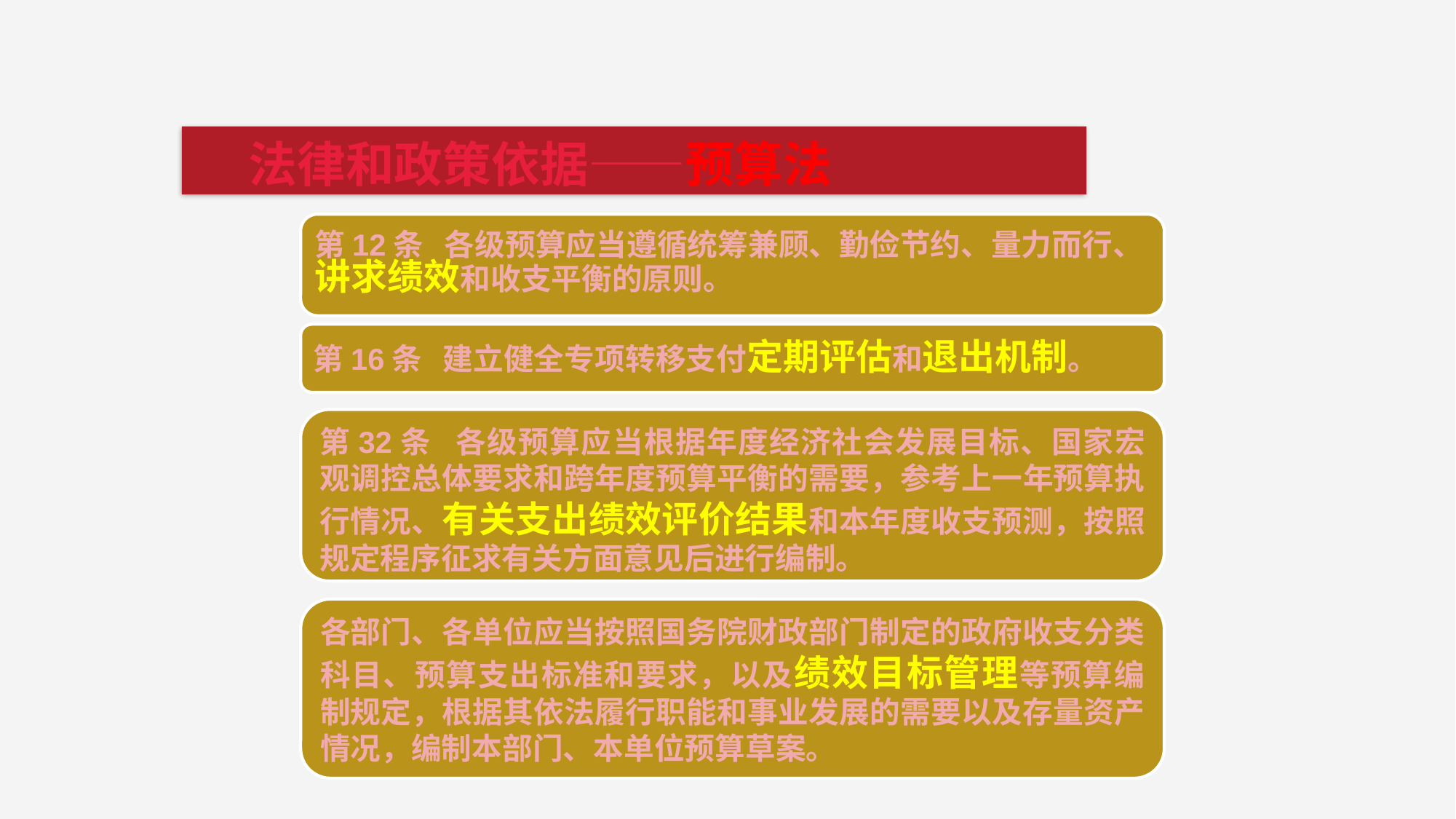

法律和政策依据——预算法

第12条   各级预算应当遵循统筹兼顾、勤俭节约、量力而行、讲求绩效和收支平衡的原则。
第16条   建立健全专项转移支付定期评估和退出机制。
第32条   各级预算应当根据年度经济社会发展目标、国家宏观调控总体要求和跨年度预算平衡的需要，参考上一年预算执行情况、有关支出绩效评价结果和本年度收支预测，按照规定程序征求有关方面意见后进行编制。

各部门、各单位应当按照国务院财政部门制定的政府收支分类科目、预算支出标准和要求，以及绩效目标管理等预算编制规定，根据其依法履行职能和事业发展的需要以及存量资产情况，编制本部门、本单位预算草案。